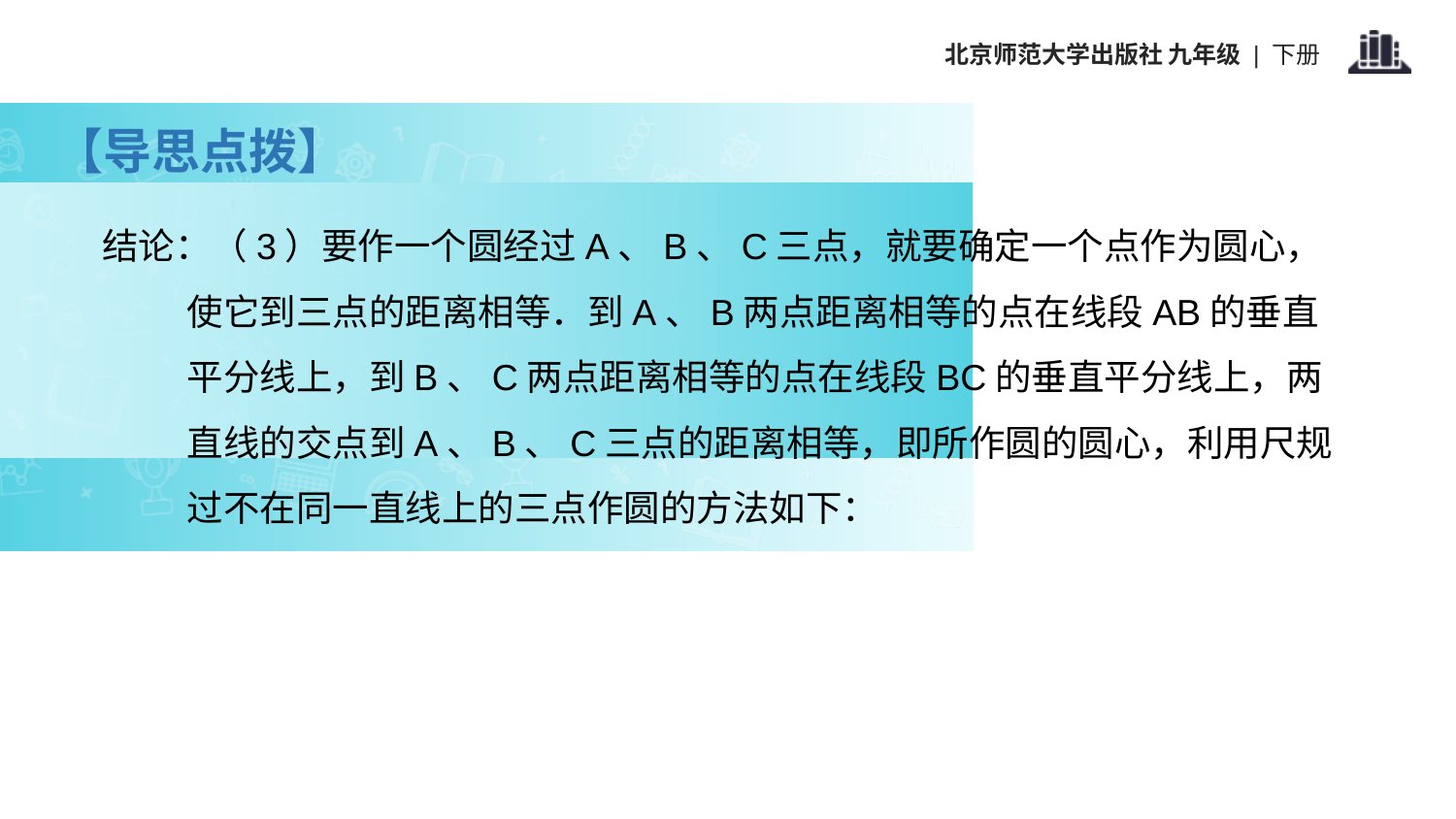

【导思点拨】
结论：（3）要作一个圆经过A、B、C三点，就要确定一个点作为圆心，使它到三点的距离相等．到A、B两点距离相等的点在线段AB的垂直平分线上，到B、C两点距离相等的点在线段BC的垂直平分线上，两直线的交点到A、B、C三点的距离相等，即所作圆的圆心，利用尺规过不在同一直线上的三点作圆的方法如下：